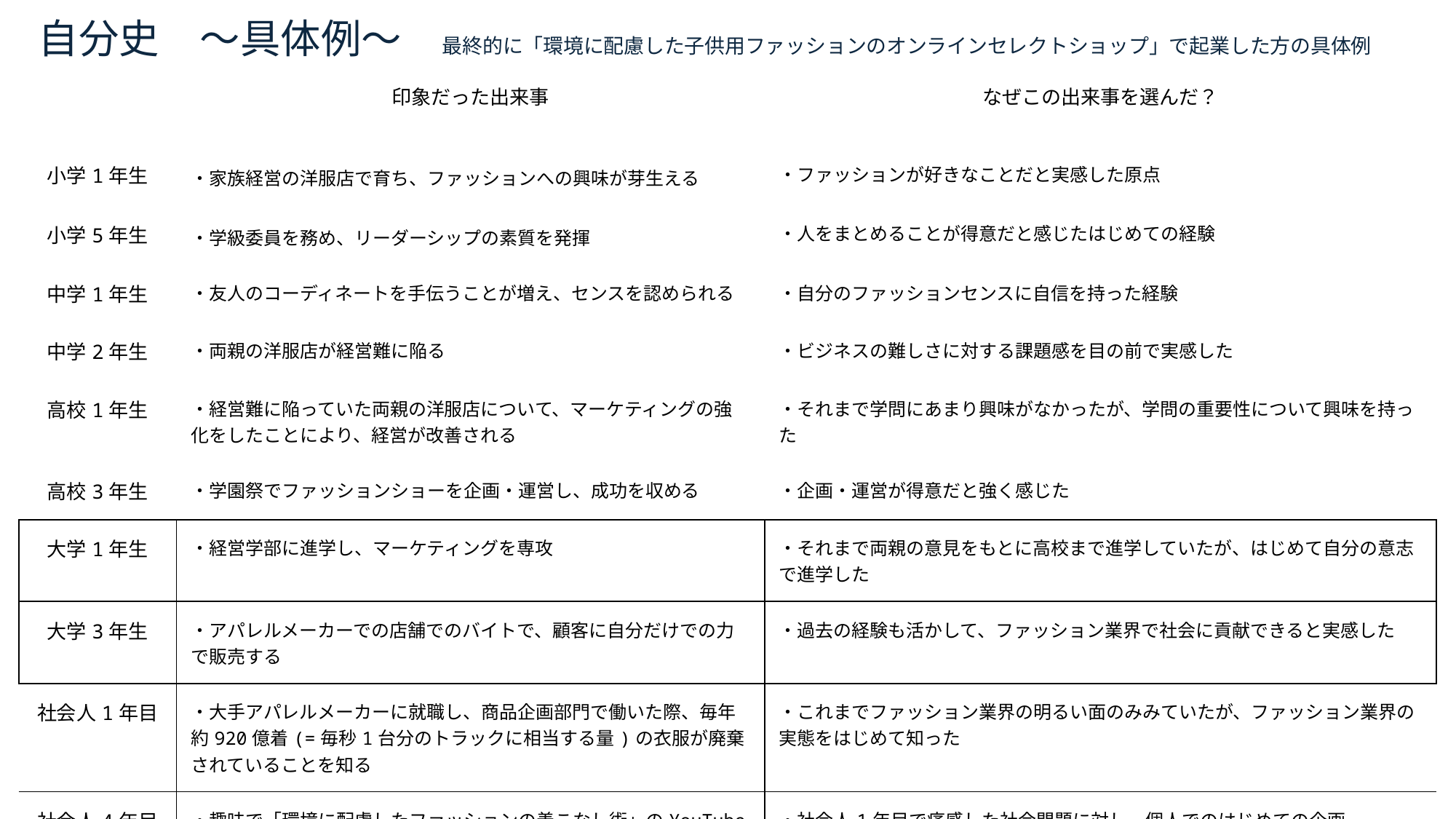

自分史　～具体例～　最終的に「環境に配慮した子供用ファッションのオンラインセレクトショップ」で起業した方の具体例
|  | 印象だった出来事 | なぜこの出来事を選んだ？ |
| --- | --- | --- |
| 小学1年生 | ・家族経営の洋服店で育ち、ファッションへの興味が芽生える | ・ファッションが好きなことだと実感した原点 |
| 小学5年生 | ・学級委員を務め、リーダーシップの素質を発揮 | ・人をまとめることが得意だと感じたはじめての経験 |
| 中学1年生 | ・友人のコーディネートを手伝うことが増え、センスを認められる | ・自分のファッションセンスに自信を持った経験 |
| 中学2年生 | ・両親の洋服店が経営難に陥る | ・ビジネスの難しさに対する課題感を目の前で実感した |
| 高校1年生 | ・経営難に陥っていた両親の洋服店について、マーケティングの強化をしたことにより、経営が改善される | ・それまで学問にあまり興味がなかったが、学問の重要性について興味を持った |
| 高校3年生 | ・学園祭でファッションショーを企画・運営し、成功を収める | ・企画・運営が得意だと強く感じた |
| 大学1年生 | ・経営学部に進学し、マーケティングを専攻 | ・それまで両親の意見をもとに高校まで進学していたが、はじめて自分の意志で進学した |
| 大学3年生 | ・アパレルメーカーでの店舗でのバイトで、顧客に自分だけでの力で販売する | ・過去の経験も活かして、ファッション業界で社会に貢献できると実感した |
| 社会人1年目 | ・大手アパレルメーカーに就職し、商品企画部門で働いた際、毎年約920億着(=毎秒1台分のトラックに相当する量)の衣服が廃棄されていることを知る | ・これまでファッション業界の明るい面のみみていたが、ファッション業界の実態をはじめて知った |
| 社会人4年目 | ・趣味で「環境に配慮したファッションの着こなし術」のYouTubeチャンネルを立ち上げから1年かけてチャンネル登録者は1,000を突破 | ・社会人1年目で痛感した社会問題に対し、個人でのはじめての企画で、YouTubeチャンネル立上げ当初は登録数を増やすことに苦戦したが、改善を繰り返し想定以上の方にみてもらえて、個人での活動余地があることへの自信 |